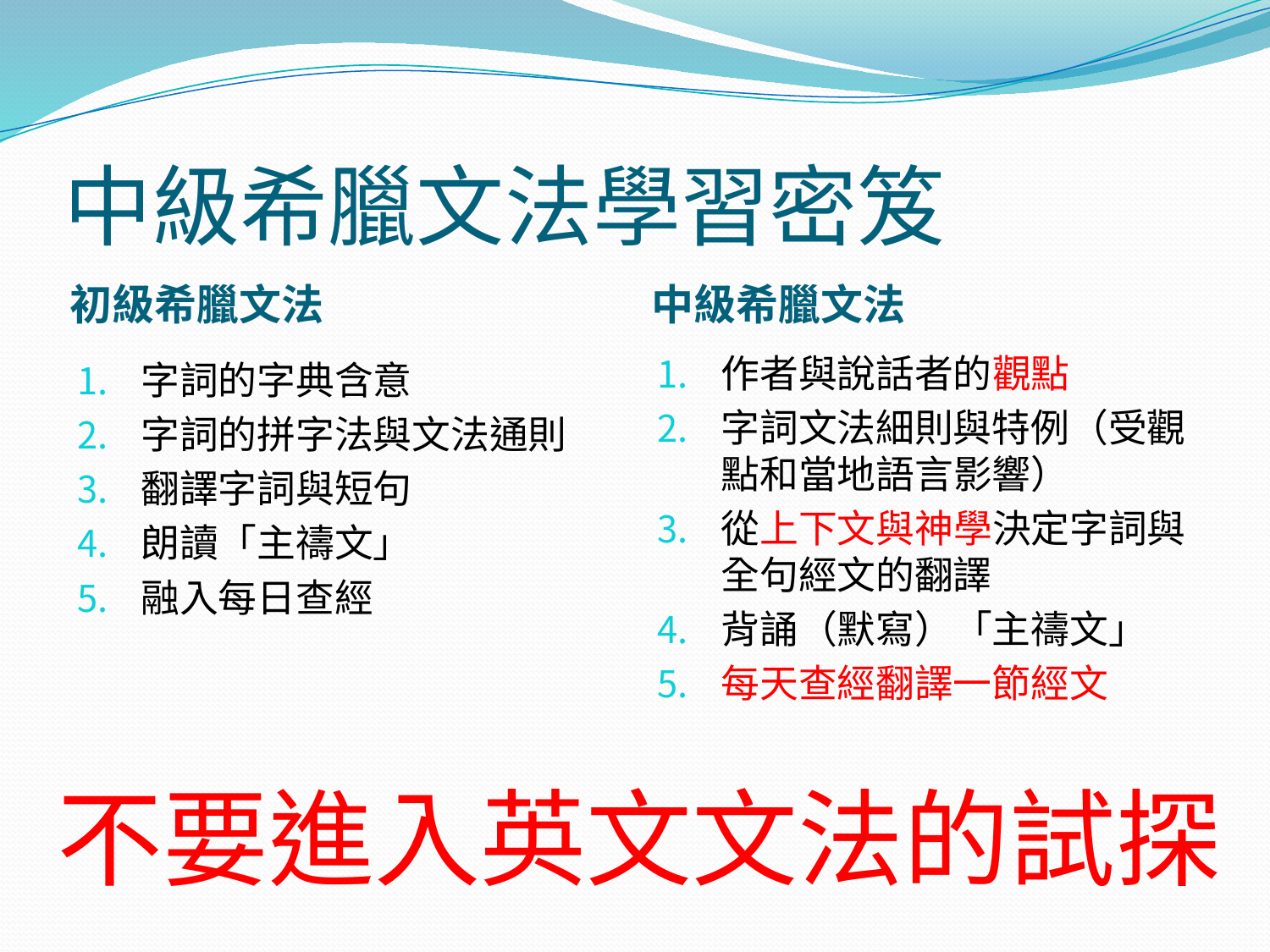

# 中級希臘文法學習密笈
初級希臘文法
中級希臘文法
作者與說話者的觀點
字詞文法細則與特例（受觀點和當地語言影響）
從上下文與神學決定字詞與全句經文的翻譯
背誦（默寫）「主禱文」
每天查經翻譯一節經文

字詞的字典含意
字詞的拼字法與文法通則
翻譯字詞與短句
朗讀「主禱文」
融入每日查經
不要進入英文文法的試探